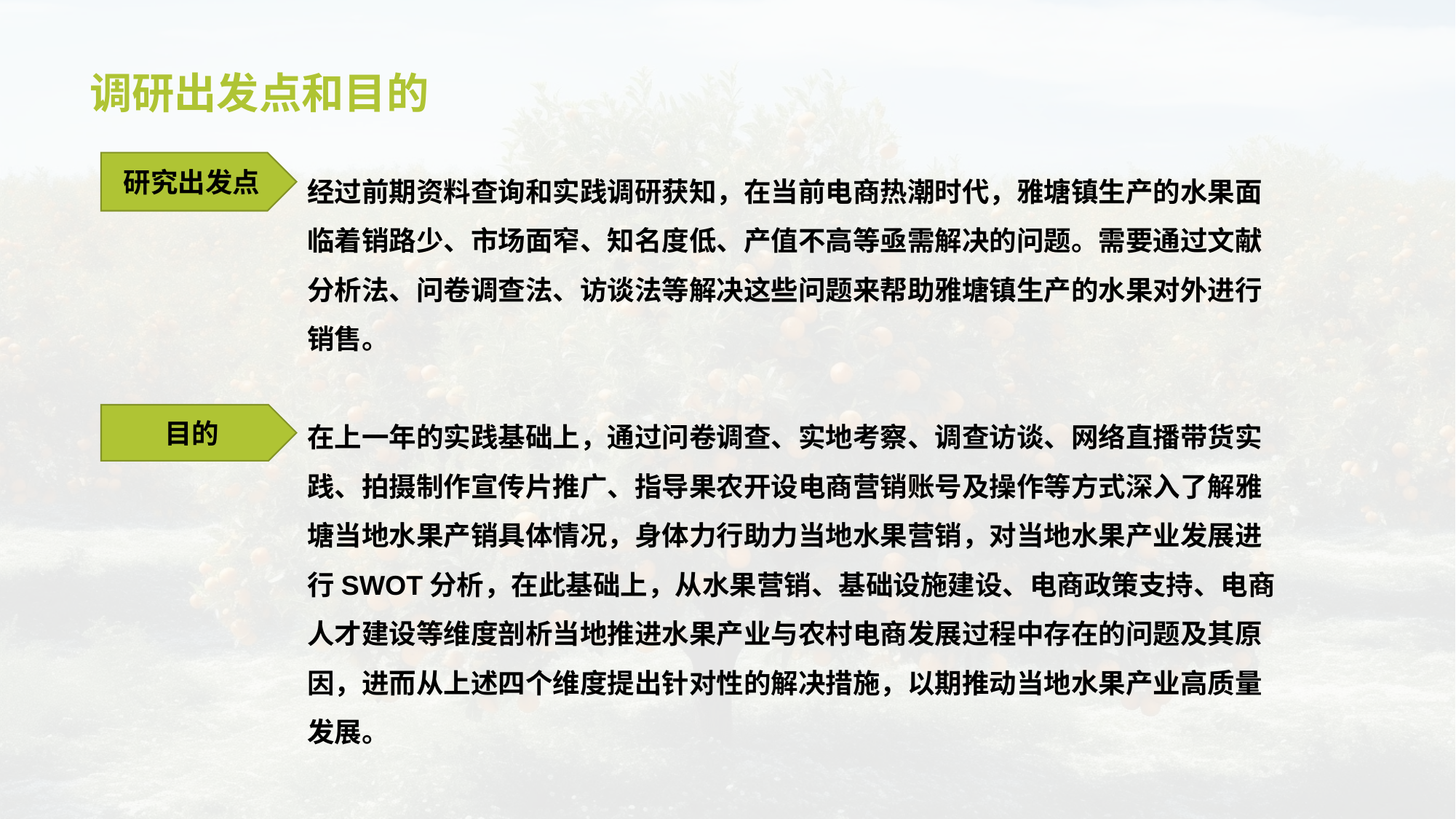

# 调研出发点和目的
研究出发点
经过前期资料查询和实践调研获知，在当前电商热潮时代，雅塘镇生产的水果面临着销路少、市场面窄、知名度低、产值不高等亟需解决的问题。需要通过文献分析法、问卷调查法、访谈法等解决这些问题来帮助雅塘镇生产的水果对外进行销售。

在上一年的实践基础上，通过问卷调查、实地考察、调查访谈、网络直播带货实践、拍摄制作宣传片推广、指导果农开设电商营销账号及操作等方式深入了解雅塘当地水果产销具体情况，身体力行助力当地水果营销，对当地水果产业发展进行SWOT分析，在此基础上，从水果营销、基础设施建设、电商政策支持、电商人才建设等维度剖析当地推进水果产业与农村电商发展过程中存在的问题及其原因，进而从上述四个维度提出针对性的解决措施，以期推动当地水果产业高质量发展。
目的